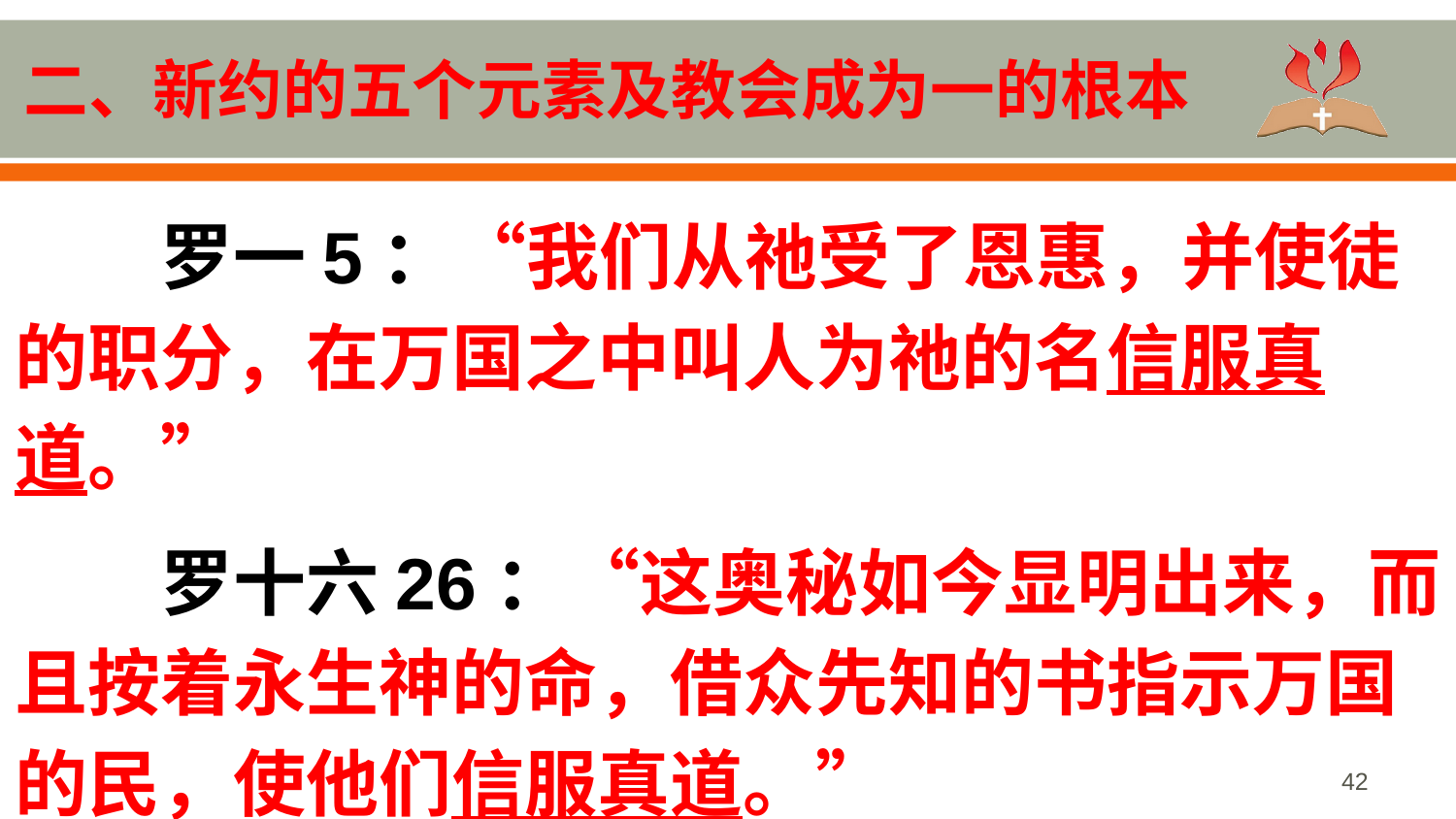

# 二、新约的五个元素及教会成为一的根本
	罗一5：“我们从祂受了恩惠，并使徒的职分，在万国之中叫人为祂的名信服真道。”
	罗十六26：“这奥秘如今显明出来，而且按着永生神的命，借众先知的书指示万国的民，使他们信服真道。”

42